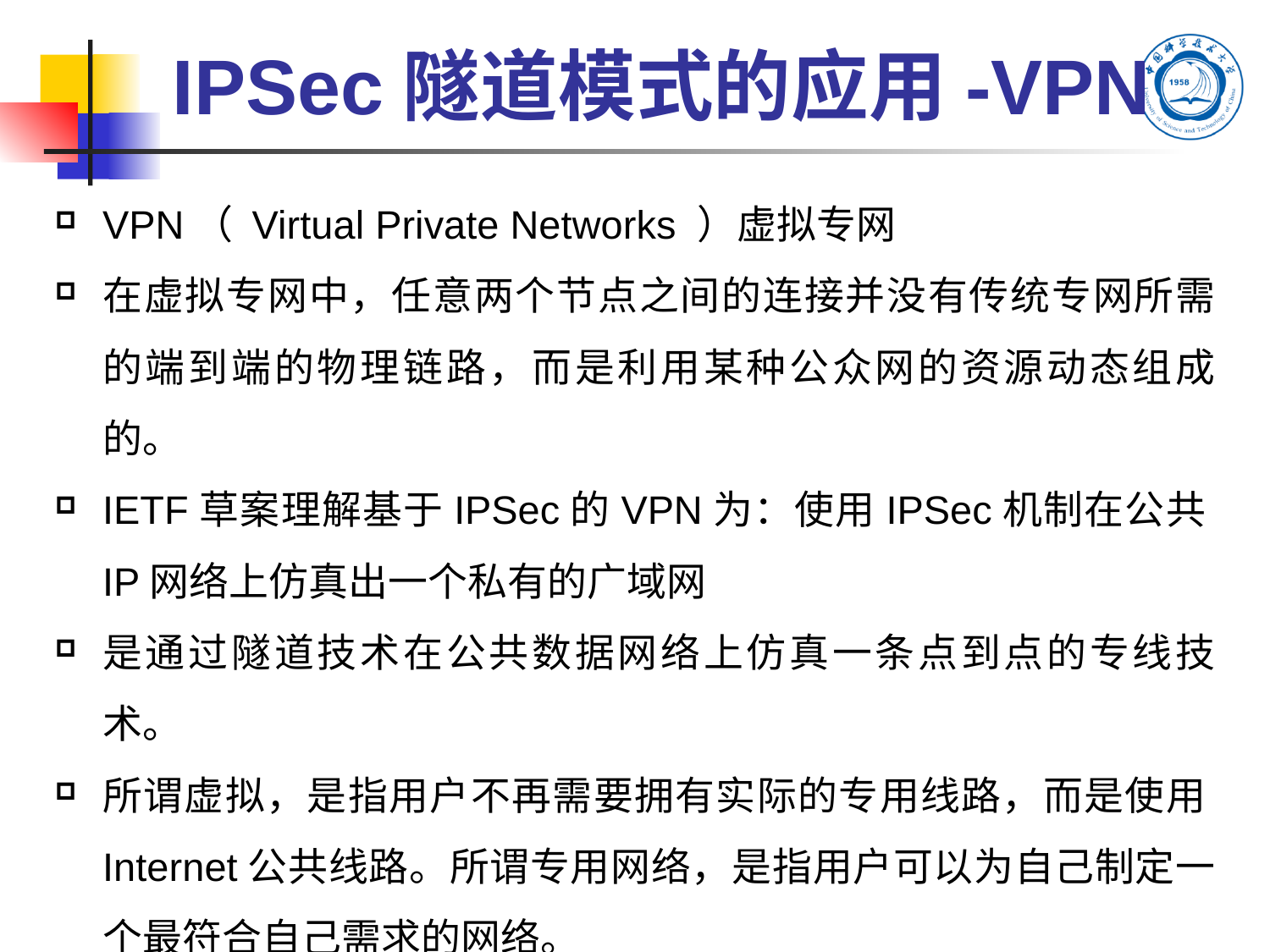

# IPSec隧道模式的应用-VPN
VPN（ Virtual Private Networks ）虚拟专网
在虚拟专网中，任意两个节点之间的连接并没有传统专网所需的端到端的物理链路，而是利用某种公众网的资源动态组成的。
IETF草案理解基于IPSec的VPN为：使用IPSec机制在公共IP网络上仿真出一个私有的广域网
是通过隧道技术在公共数据网络上仿真一条点到点的专线技术。
所谓虚拟，是指用户不再需要拥有实际的专用线路，而是使用Internet公共线路。所谓专用网络，是指用户可以为自己制定一个最符合自己需求的网络。
IPSec VPN就是利用IPSec技术在Internet上建立的VPN